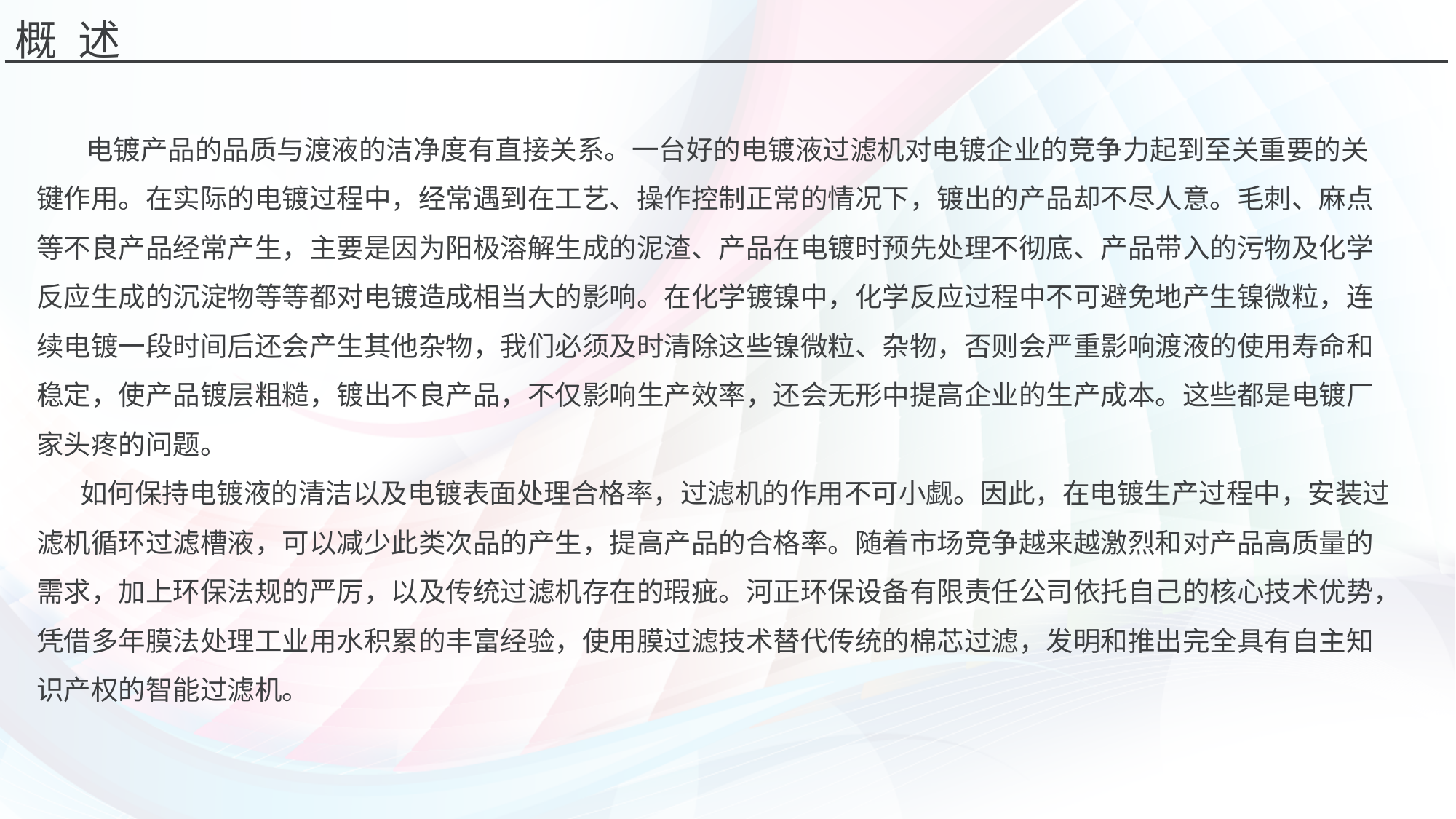

概 述
       电镀产品的品质与渡液的洁净度有直接关系。一台好的电镀液过滤机对电镀企业的竞争力起到至关重要的关键作用。在实际的电镀过程中，经常遇到在工艺、操作控制正常的情况下，镀出的产品却不尽人意。毛刺、麻点等不良产品经常产生，主要是因为阳极溶解生成的泥渣、产品在电镀时预先处理不彻底、产品带入的污物及化学反应生成的沉淀物等等都对电镀造成相当大的影响。在化学镀镍中，化学反应过程中不可避免地产生镍微粒，连续电镀一段时间后还会产生其他杂物，我们必须及时清除这些镍微粒、杂物，否则会严重影响渡液的使用寿命和稳定，使产品镀层粗糙，镀出不良产品，不仅影响生产效率，还会无形中提高企业的生产成本。这些都是电镀厂家头疼的问题。
      如何保持电镀液的清洁以及电镀表面处理合格率，过滤机的作用不可小觑。因此，在电镀生产过程中，安装过滤机循环过滤槽液，可以减少此类次品的产生，提高产品的合格率。随着市场竞争越来越激烈和对产品高质量的需求，加上环保法规的严厉，以及传统过滤机存在的瑕疵。河正环保设备有限责任公司依托自己的核心技术优势，凭借多年膜法处理工业用水积累的丰富经验，使用膜过滤技术替代传统的棉芯过滤，发明和推出完全具有自主知识产权的智能过滤机。